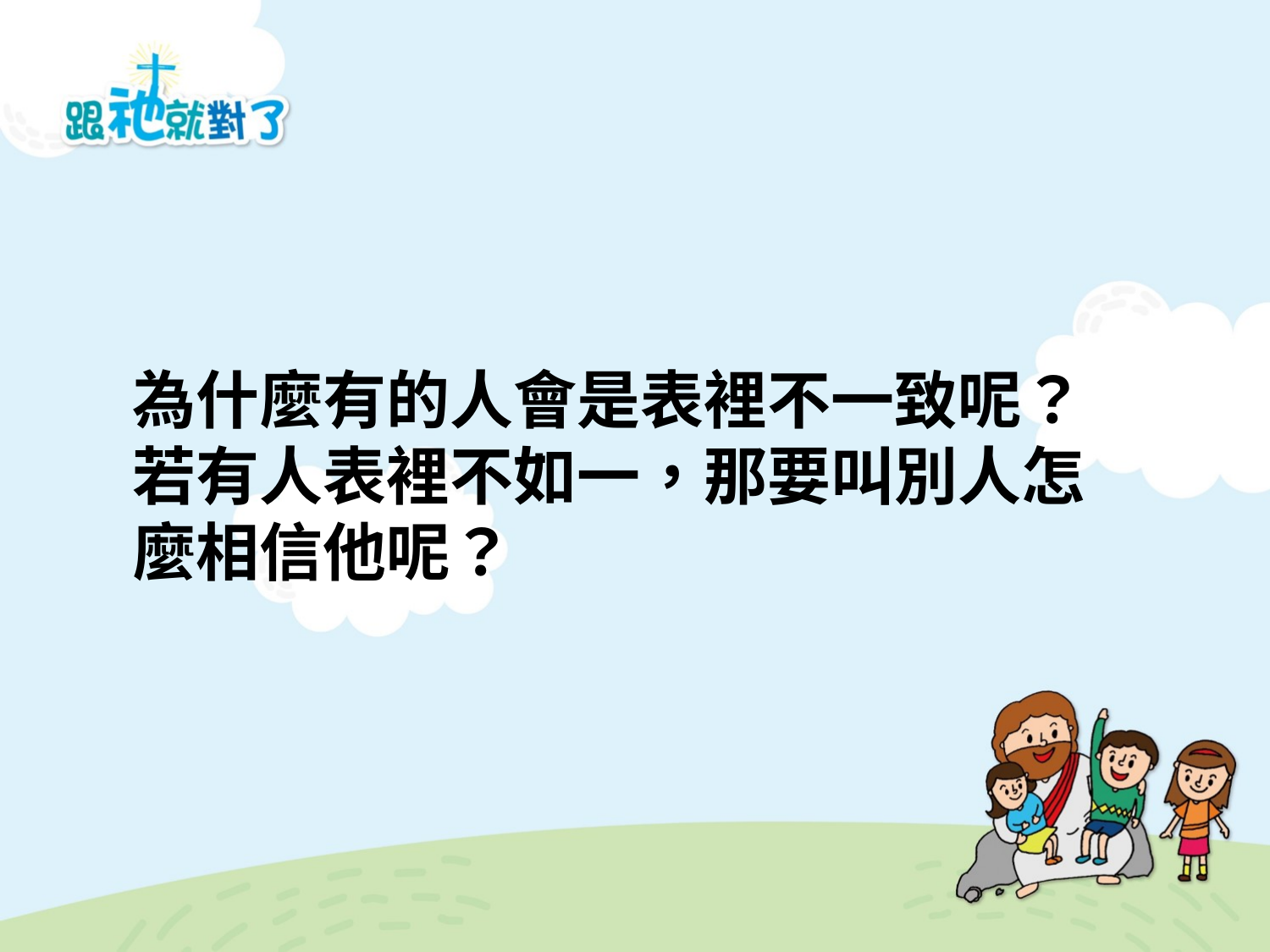

為什麼有的人會是表裡不一致呢？若有人表裡不如一，那要叫別人怎麼相信他呢？